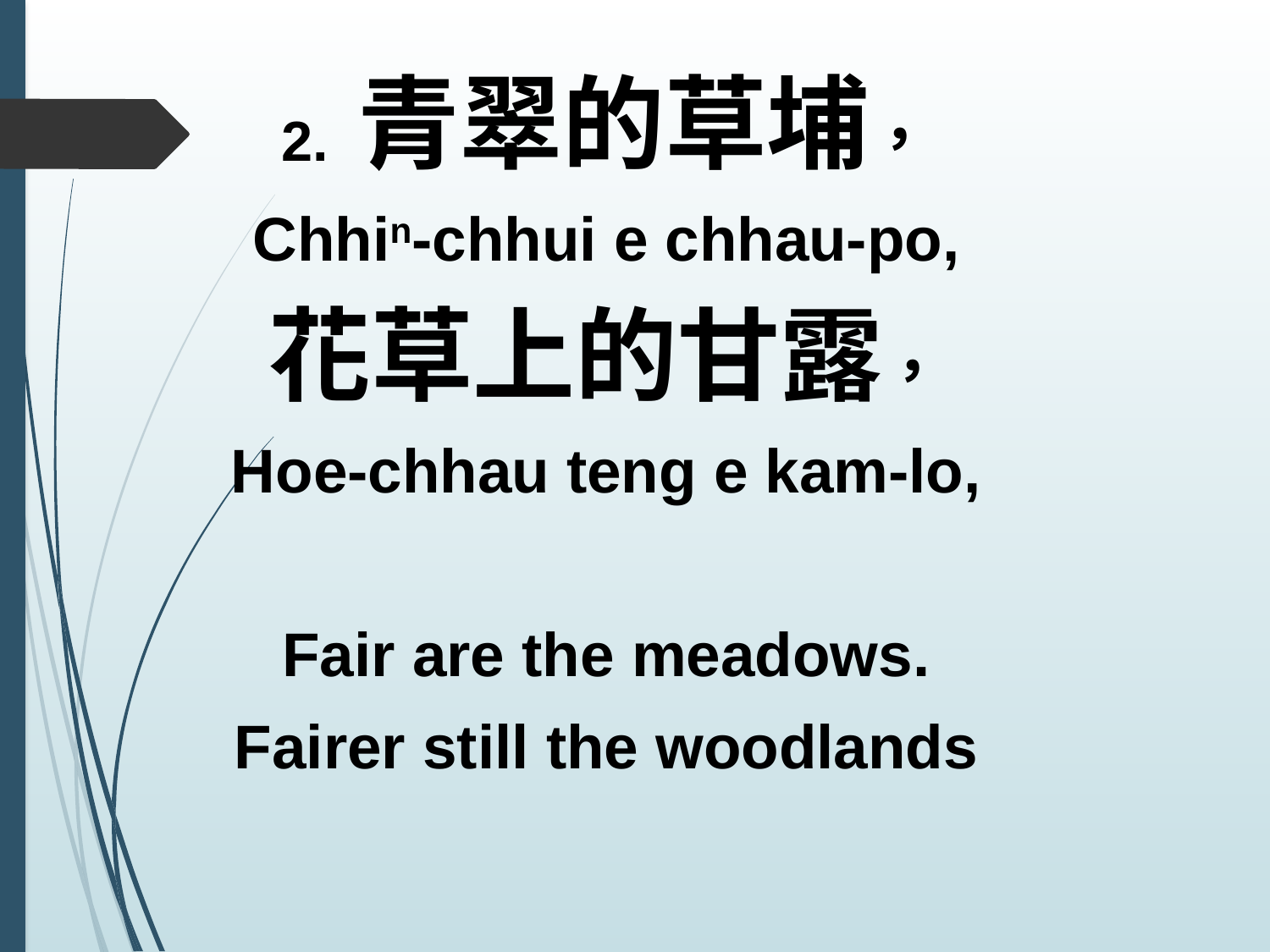

2. 青翠的草埔，
Chhin-chhui e chhau-po,
花草上的甘露，
Hoe-chhau teng e kam-lo,

Fair are the meadows.
Fairer still the woodlands